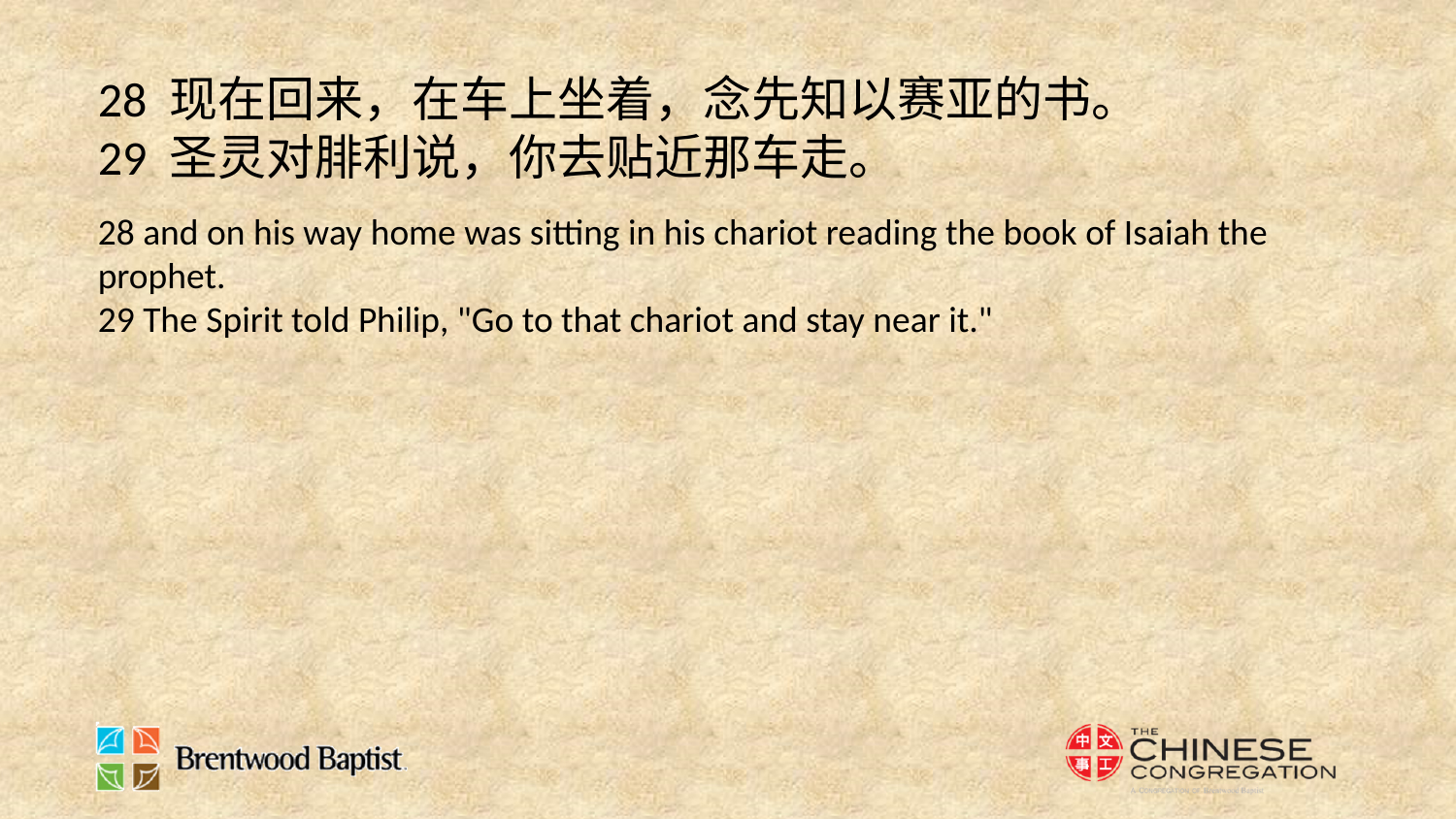

28 现在回来，在车上坐着，念先知以赛亚的书。
29 圣灵对腓利说，你去贴近那车走。

28 and on his way home was sitting in his chariot reading the book of Isaiah the prophet.
29 The Spirit told Philip, "Go to that chariot and stay near it."